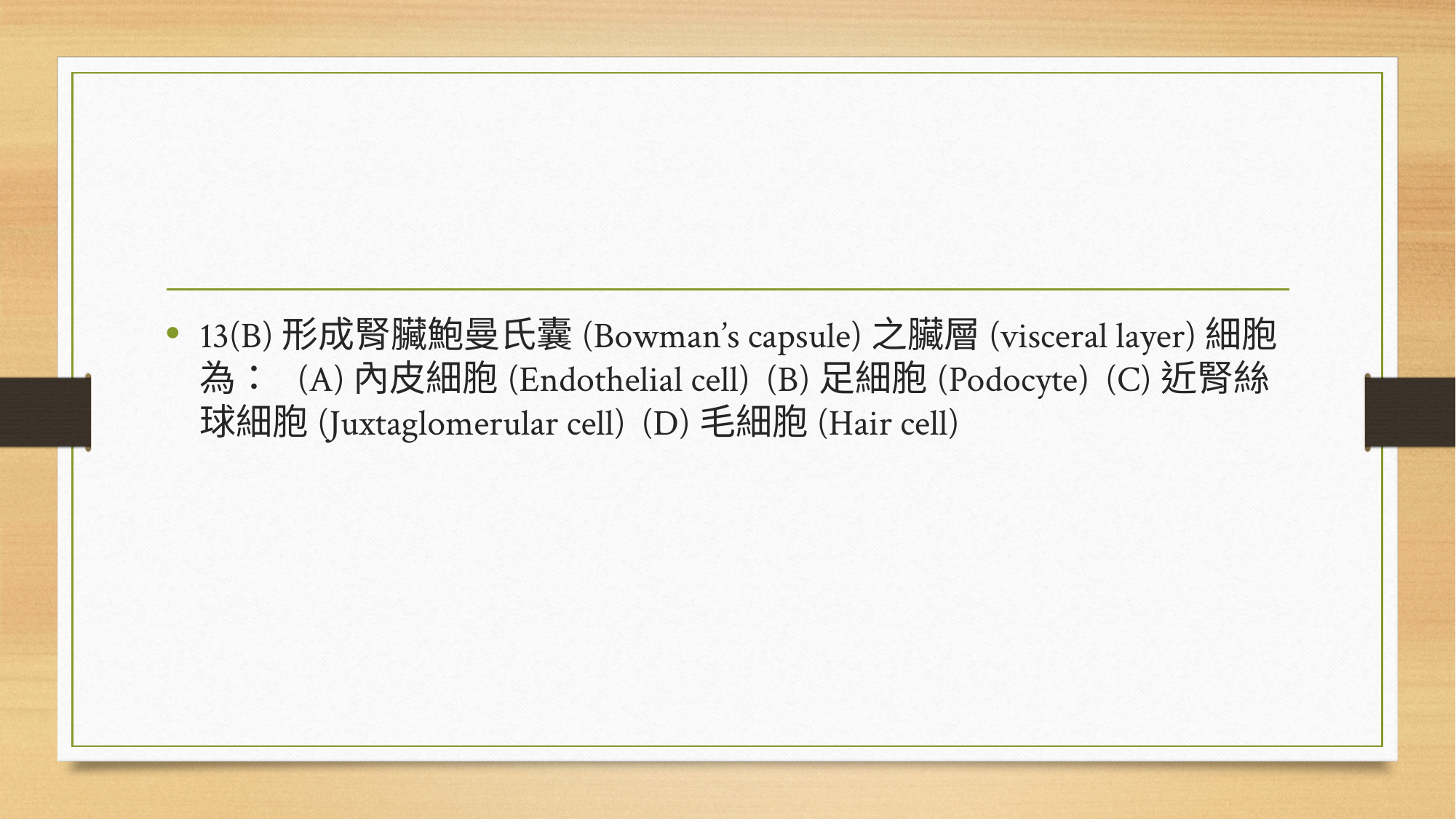

#
13(B)形成腎臟鮑曼氏囊(Bowman’s capsule)之臟層(visceral layer)細胞為：  (A)內皮細胞(Endothelial cell)  (B)足細胞(Podocyte)  (C)近腎絲球細胞(Juxtaglomerular cell)  (D)毛細胞(Hair cell)